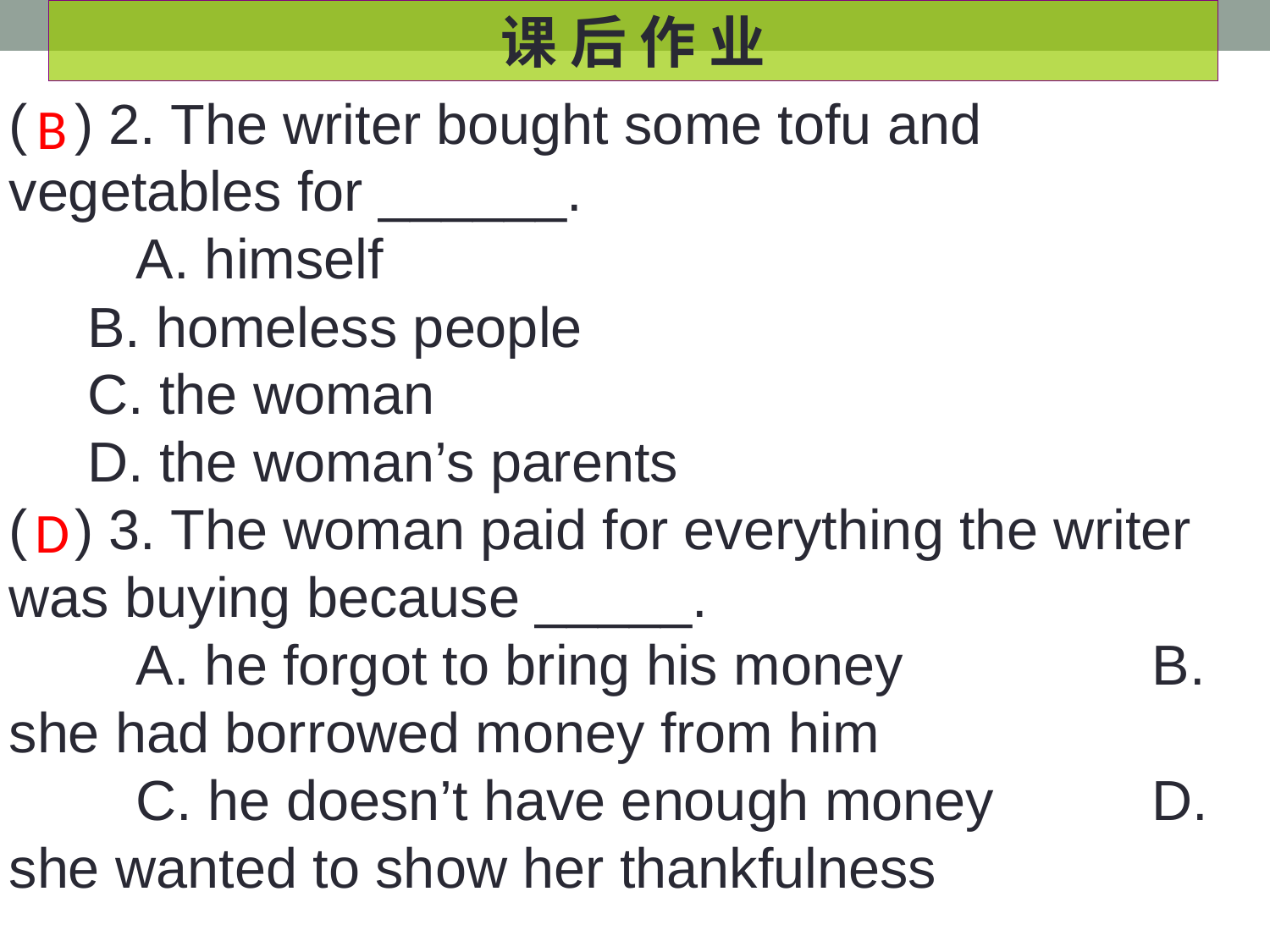

课 后 作 业
(   ) 2. The writer bought some tofu and vegetables for ______.
	A. himself
     B. homeless people
     C. the woman
     D. the woman’s parents
(   ) 3. The woman paid for everything the writer was buying because _____.
	A. he forgot to bring his money        	B. she had borrowed money from him
	C. he doesn’t have enough money     	D. she wanted to show her thankfulness
B
D